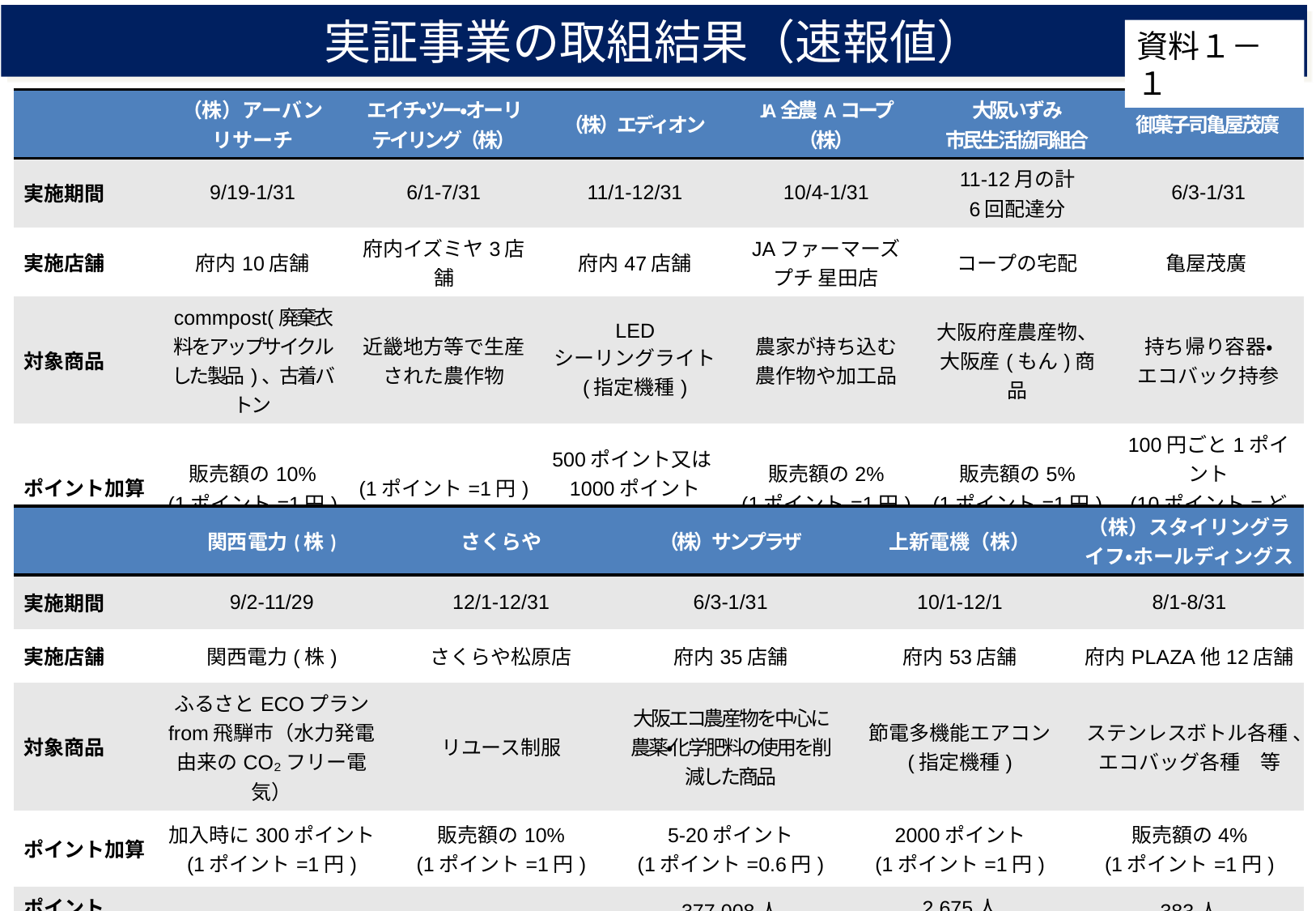

実証事業の取組結果（速報値）
資料１－１
|  | （株）アーバン リサーチ | エイチ・ツー・オー リテイリング（株） | （株）エディオン | JA全農Aコープ（株） | 大阪いずみ 市民生活協同組合 | 御菓子司亀屋茂廣 |
| --- | --- | --- | --- | --- | --- | --- |
| 実施期間 | 9/19-1/31 | 6/1-7/31 | 11/1-12/31 | 10/4-1/31 | 11-12月の計 6回配達分 | 6/3-1/31 |
| 実施店舗 | 府内10店舗 | 府内イズミヤ3店舗 | 府内47店舗 | JAファーマーズ プチ 星田店 | コープの宅配 | 亀屋茂廣 |
| 対象商品 | commpost(廃棄衣料をアップサイクルした製品)、古着バトン | 近畿地方等で生産された農作物 | LED シーリングライト (指定機種) | 農家が持ち込む 農作物や加工品 | 大阪府産農産物、大阪産(もん)商品 | 持ち帰り容器・ エコバック持参 |
| ポイント加算 | 販売額の10% (1ポイント=1円) | (1ポイント=1円) | 500ポイント又は1000ポイント (1ポイント=1円) | 販売額の2% (1ポイント=1円) | 販売額の5% (1ポイント=1円) | 100円ごと1ポイント (10ポイント=どらやき1個) |
| ポイント 付与人数 | 84人 (実人数) | 50,473人 (実人数) | 1,952人 (延べ人数) | 58,611人 （延べ人数） | 130,961人 (延べ人数) | 3人＋α （実人数） |
|  | 関西電力(株) | さくらや | （株）サンプラザ | 上新電機（株） | （株）スタイリングライフ・ホールディングス |
| --- | --- | --- | --- | --- | --- |
| 実施期間 | 9/2-11/29 | 12/1-12/31 | 6/3-1/31 | 10/1-12/1 | 8/1-8/31 |
| 実施店舗 | 関西電力(株) | さくらや松原店 | 府内35店舗 | 府内53店舗 | 府内PLAZA他12店舗 |
| 対象商品 | ふるさとECOプラン from飛騨市（水力発電由来のCO₂フリー電気） | リユース制服 | 大阪エコ農産物を中心に農薬・化学肥料の使用を削減した商品 | 節電多機能エアコン (指定機種) | ステンレスボトル各種 、エコバッグ各種　等 |
| ポイント加算 | 加入時に300ポイント (1ポイント=1円) | 販売額の10% (1ポイント=1円) | 5-20ポイント (1ポイント=0.6円) | 2000ポイント (1ポイント=1円) | 販売額の4% (1ポイント=1円) |
| ポイント 付与人数 | 0人 | 29人 | 377,008人 (延べ人数) | 2,675人 (延べ人数) | 383人 (実人数) |